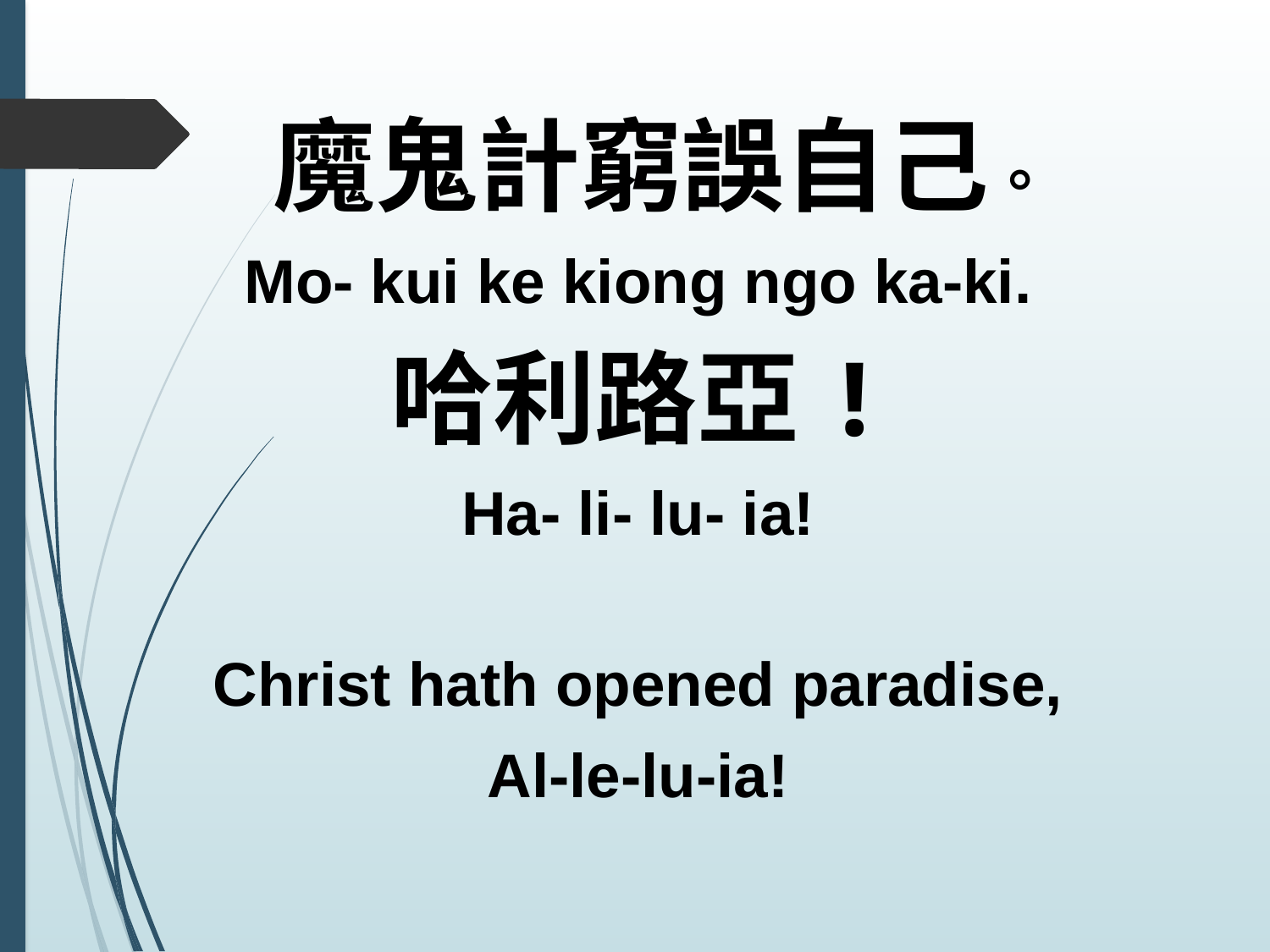

魔鬼計窮誤自己。
Mo- kui ke kiong ngo ka-ki.
哈利路亞!
Ha- li- lu- ia!

Christ hath opened paradise,
Al-le-lu-ia!